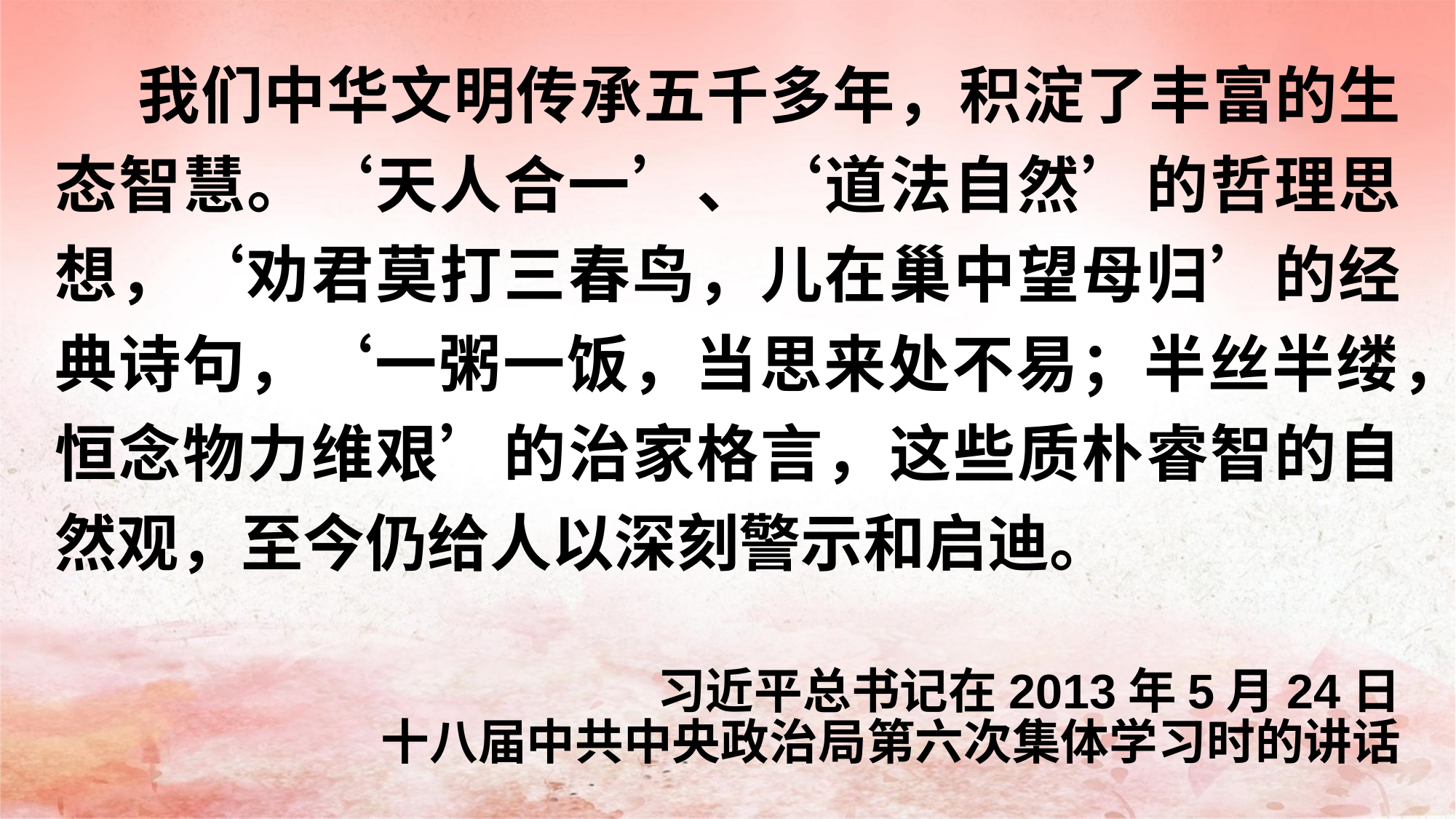

我们中华文明传承五千多年，积淀了丰富的生态智慧。‘天人合一’、‘道法自然’的哲理思想，‘劝君莫打三春鸟，儿在巢中望母归’的经典诗句，‘一粥一饭，当思来处不易；半丝半缕，恒念物力维艰’的治家格言，这些质朴睿智的自然观，至今仍给人以深刻警示和启迪。
习近平总书记在2013年5月24日
十八届中共中央政治局第六次集体学习时的讲话